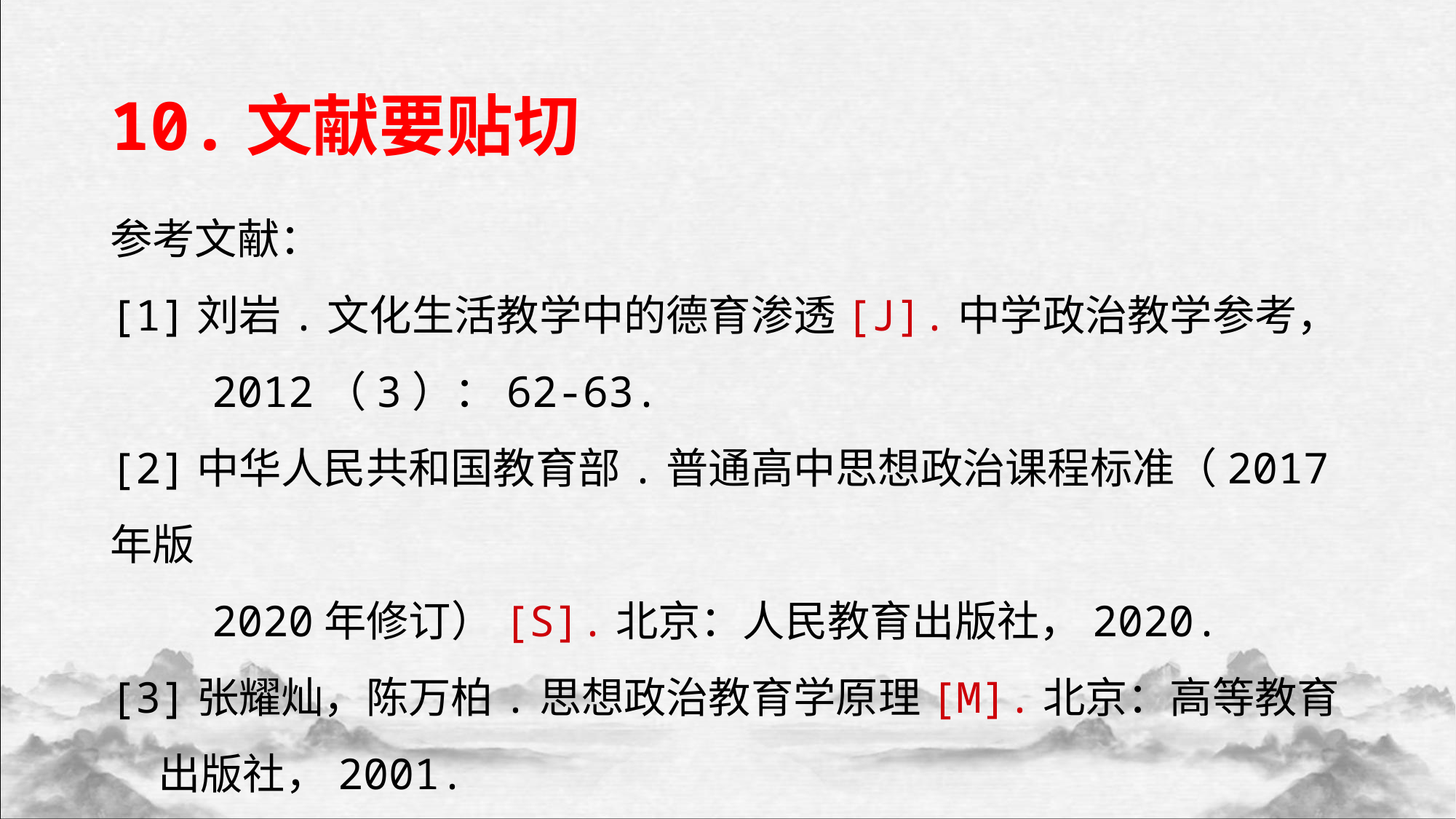

10.文献要贴切
参考文献：
[1]刘岩.文化生活教学中的德育渗透[J].中学政治教学参考，
    2012（3）：62-63.
[2]中华人民共和国教育部.普通高中思想政治课程标准（2017年版
    2020年修订）[S].北京：人民教育出版社，2020.
[3]张耀灿，陈万柏.思想政治教育学原理[M].北京：高等教育
    出版社，2001.